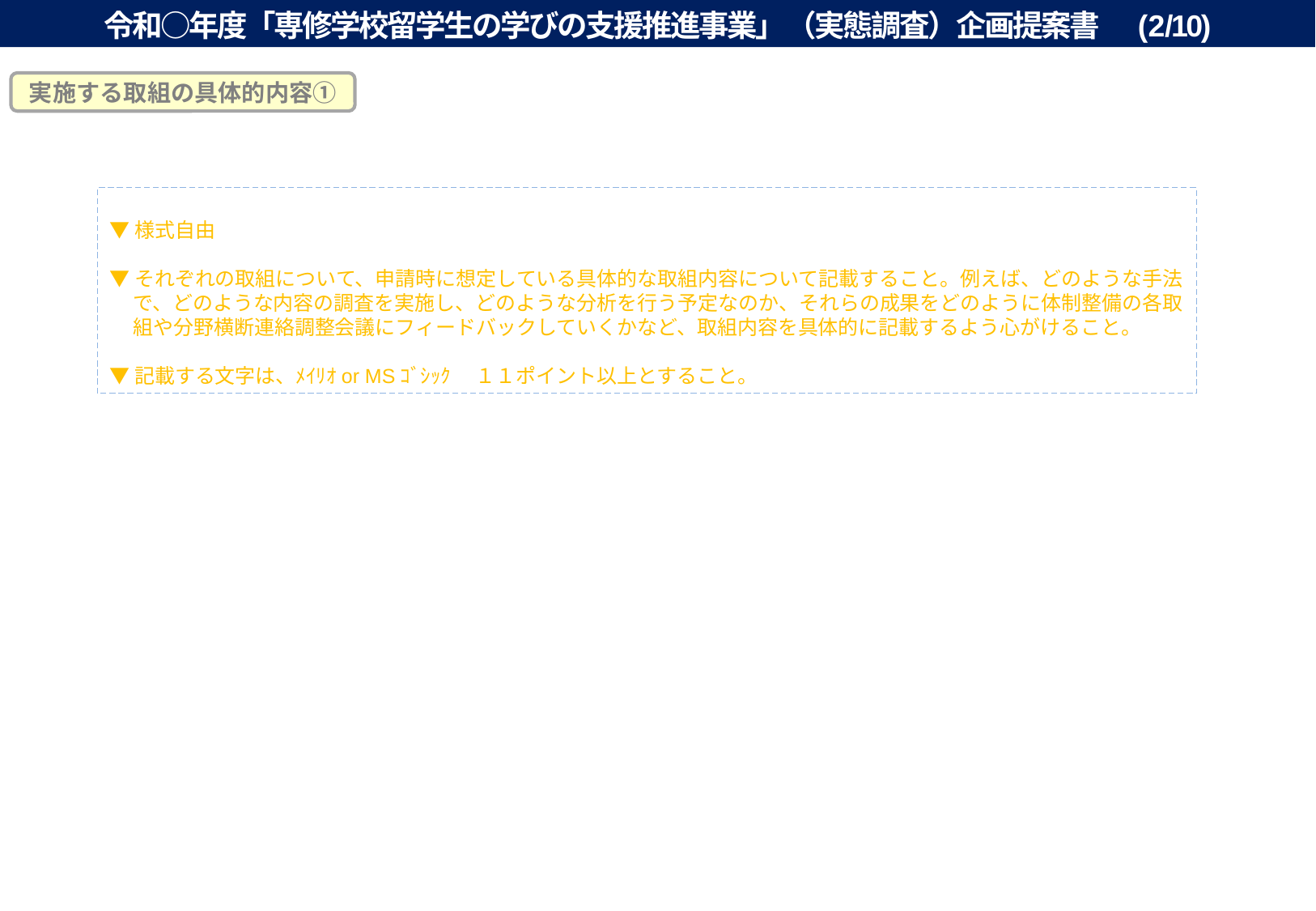

令和○年度「専修学校留学生の学びの支援推進事業」（実態調査）企画提案書　(2/10)
実施する取組の具体的内容①

▼様式自由

▼それぞれの取組について、申請時に想定している具体的な取組内容について記載すること。例えば、どのような手法で、どのような内容の調査を実施し、どのような分析を行う予定なのか、それらの成果をどのように体制整備の各取組や分野横断連絡調整会議にフィードバックしていくかなど、取組内容を具体的に記載するよう心がけること。

▼記載する文字は、ﾒｲﾘｵor MSｺﾞｼｯｸ 　１１ポイント以上とすること。